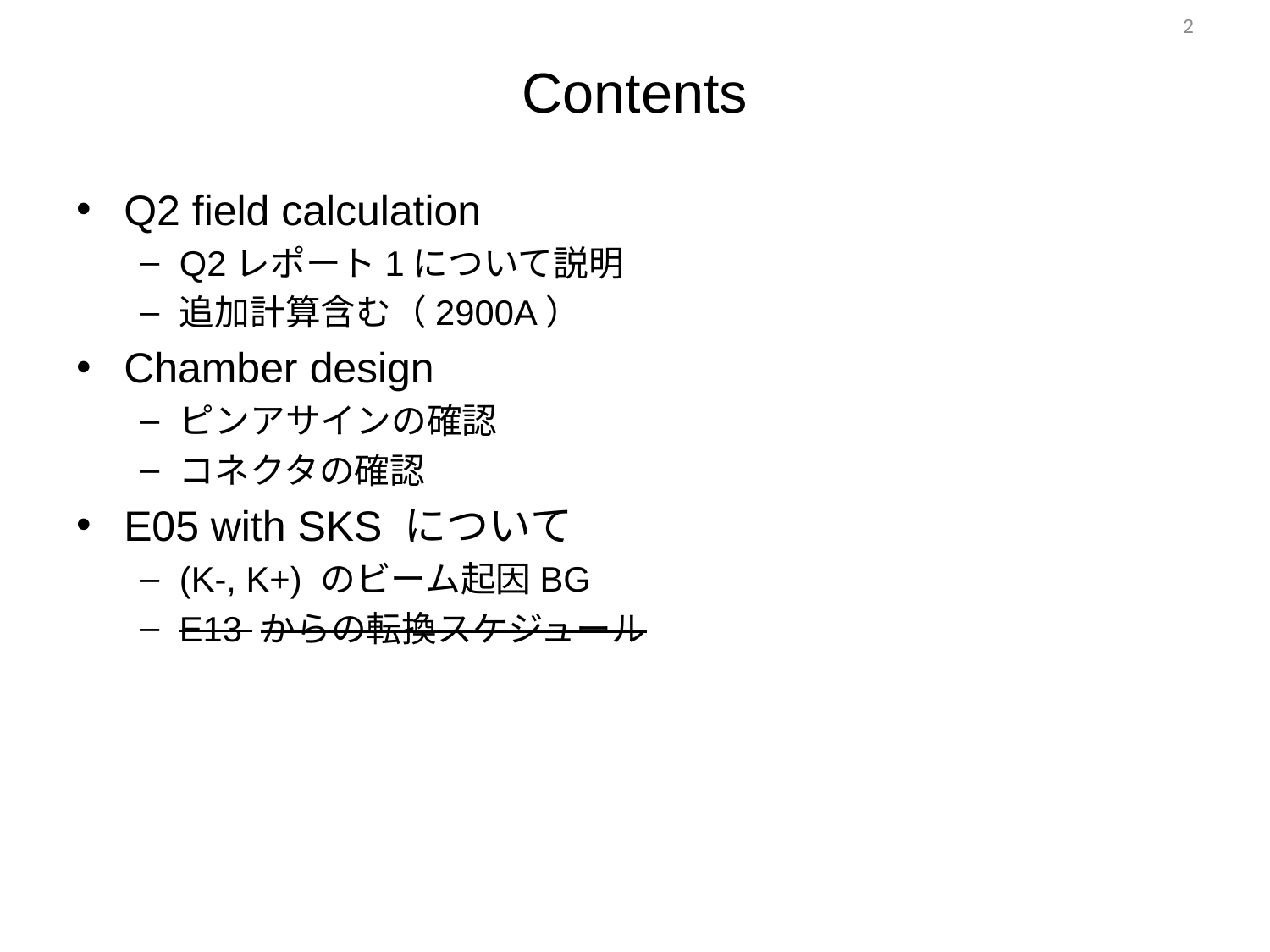

2
# Contents
Q2 field calculation
Q2レポート1について説明
追加計算含む（2900A）
Chamber design
ピンアサインの確認
コネクタの確認
E05 with SKS について
(K-, K+) のビーム起因BG
E13 からの転換スケジュール